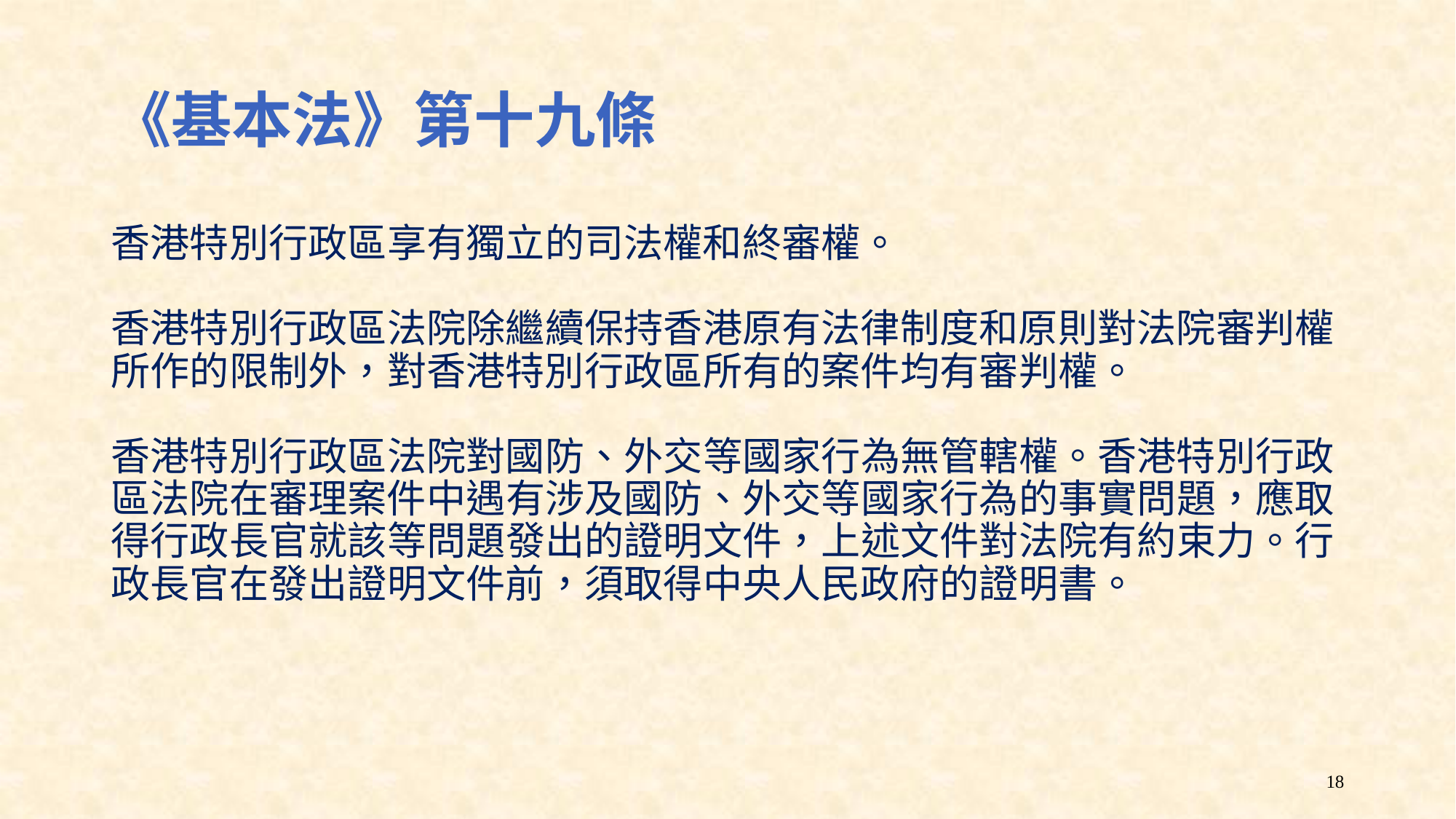

# 《基本法》第十九條
香港特別行政區享有獨立的司法權和終審權。
香港特別行政區法院除繼續保持香港原有法律制度和原則對法院審判權所作的限制外，對香港特別行政區所有的案件均有審判權。
香港特別行政區法院對國防、外交等國家行為無管轄權。香港特別行政區法院在審理案件中遇有涉及國防、外交等國家行為的事實問題，應取得行政長官就該等問題發出的證明文件，上述文件對法院有約束力。行政長官在發出證明文件前，須取得中央人民政府的證明書。
18